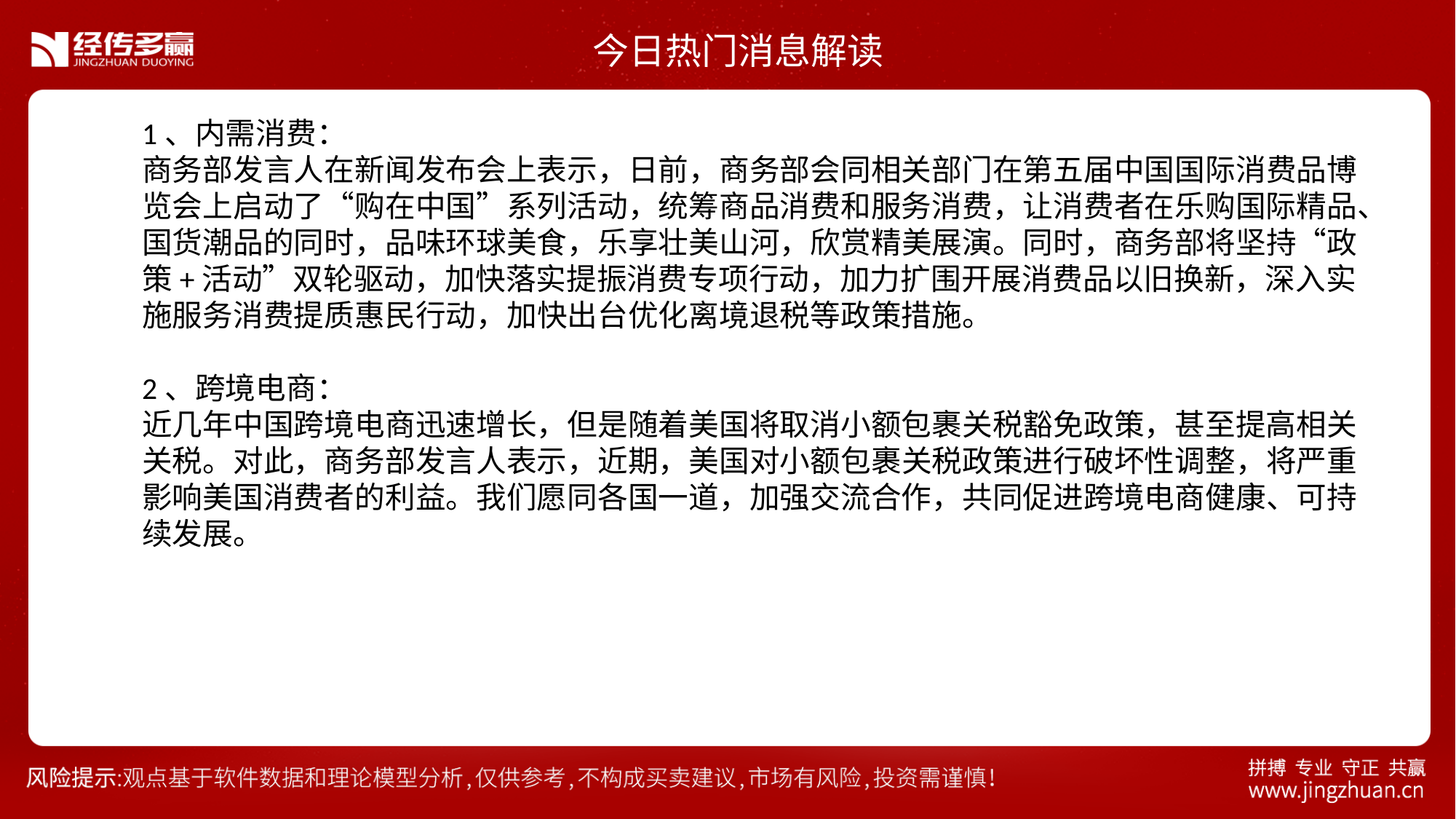

今日热门消息解读
1、内需消费：
商务部发言人在新闻发布会上表示，日前，商务部会同相关部门在第五届中国国际消费品博览会上启动了“购在中国”系列活动，统筹商品消费和服务消费，让消费者在乐购国际精品、国货潮品的同时，品味环球美食，乐享壮美山河，欣赏精美展演。同时，商务部将坚持“政策+活动”双轮驱动，加快落实提振消费专项行动，加力扩围开展消费品以旧换新，深入实施服务消费提质惠民行动，加快出台优化离境退税等政策措施。

2、跨境电商：
近几年中国跨境电商迅速增长，但是随着美国将取消小额包裹关税豁免政策，甚至提高相关关税。对此，商务部发言人表示，近期，美国对小额包裹关税政策进行破坏性调整，将严重影响美国消费者的利益。我们愿同各国一道，加强交流合作，共同促进跨境电商健康、可持续发展。